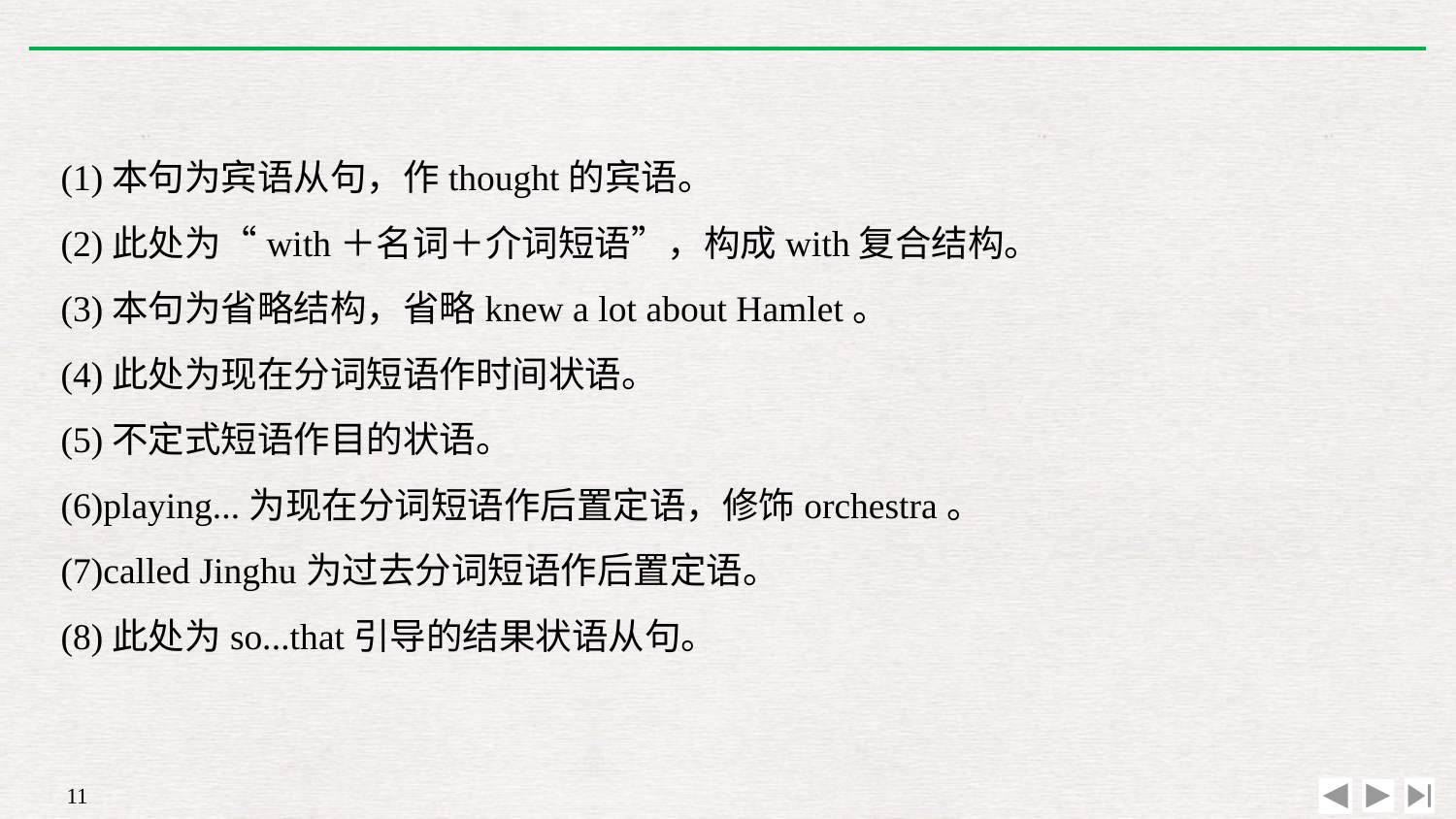

(1)本句为宾语从句，作thought的宾语。
(2)此处为“with＋名词＋介词短语”，构成with复合结构。
(3)本句为省略结构，省略knew a lot about Hamlet。
(4)此处为现在分词短语作时间状语。
(5)不定式短语作目的状语。
(6)playing...为现在分词短语作后置定语，修饰orchestra。
(7)called Jinghu为过去分词短语作后置定语。
(8)此处为so...that引导的结果状语从句。